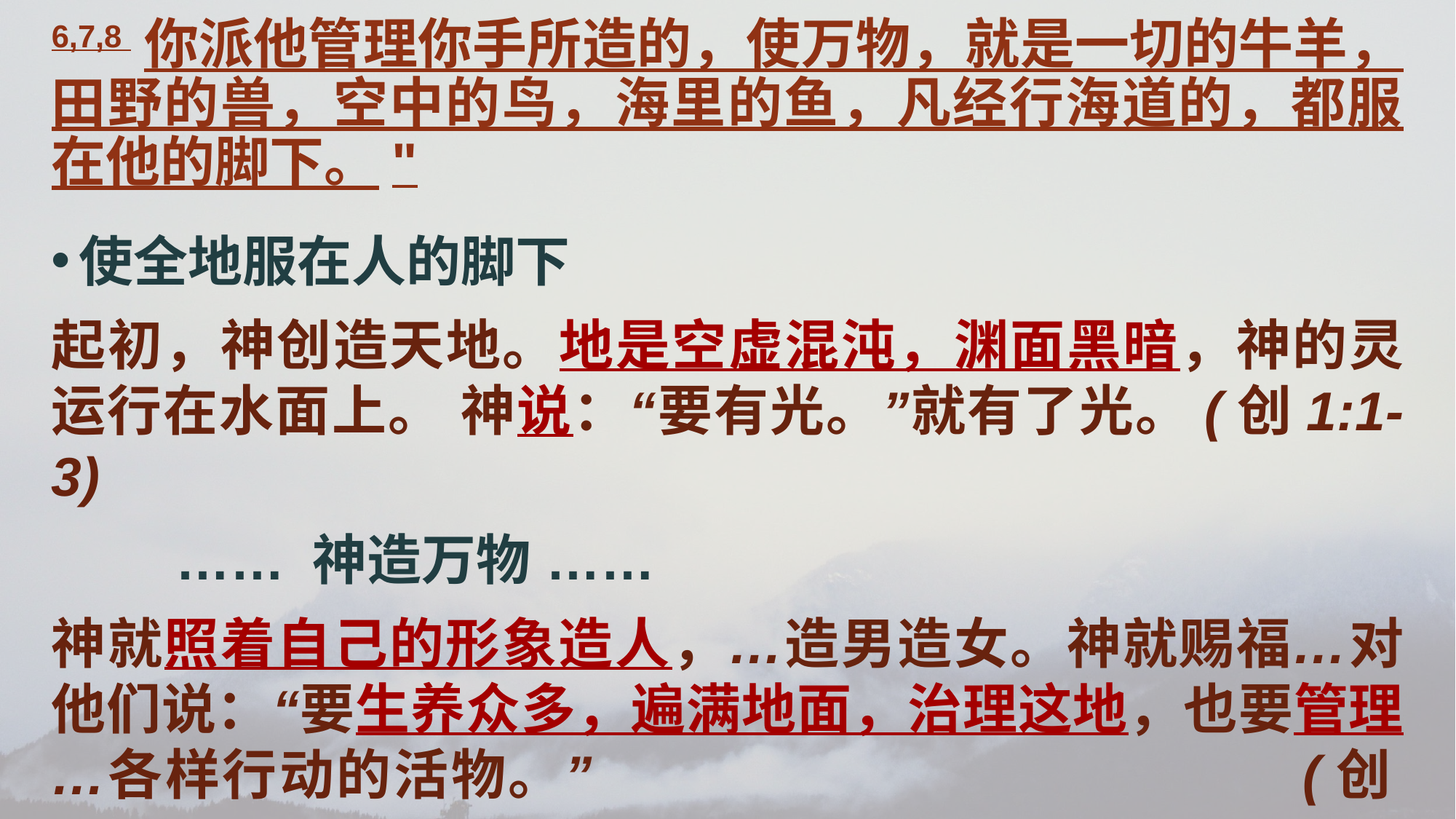

6,7,8 你派他管理你手所造的，使万物，就是一切的牛羊，田野的兽，空中的鸟，海里的鱼，凡经行海道的，都服在他的脚下。"
使全地服在人的脚下
起初，神创造天地。地是空虚混沌，渊面黑暗，神的灵运行在水面上。 神说：“要有光。”就有了光。(创1:1-3)
	 …… 神造万物 ……
神就照着自己的形象造人，…造男造女。神就赐福…对他们说：“要生养众多，遍满地面，治理这地，也要管理…各样行动的活物。”                         		   (创1:27-28)